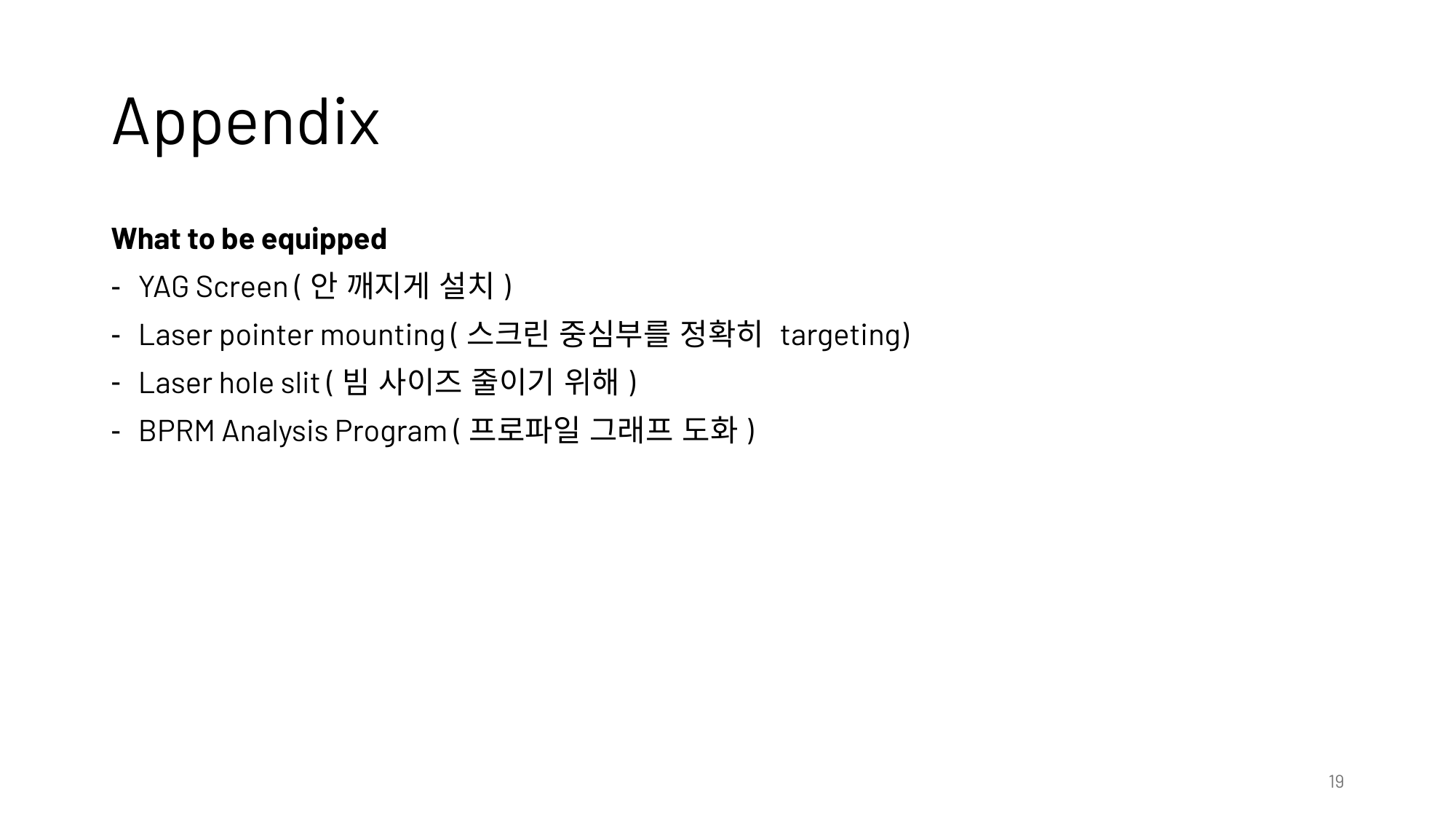

# Appendix
What to be equipped
YAG Screen (안 깨지게 설치)
Laser pointer mounting (스크린 중심부를 정확히 targeting)
Laser hole slit (빔 사이즈 줄이기 위해)
BPRM Analysis Program (프로파일 그래프 도화)

19